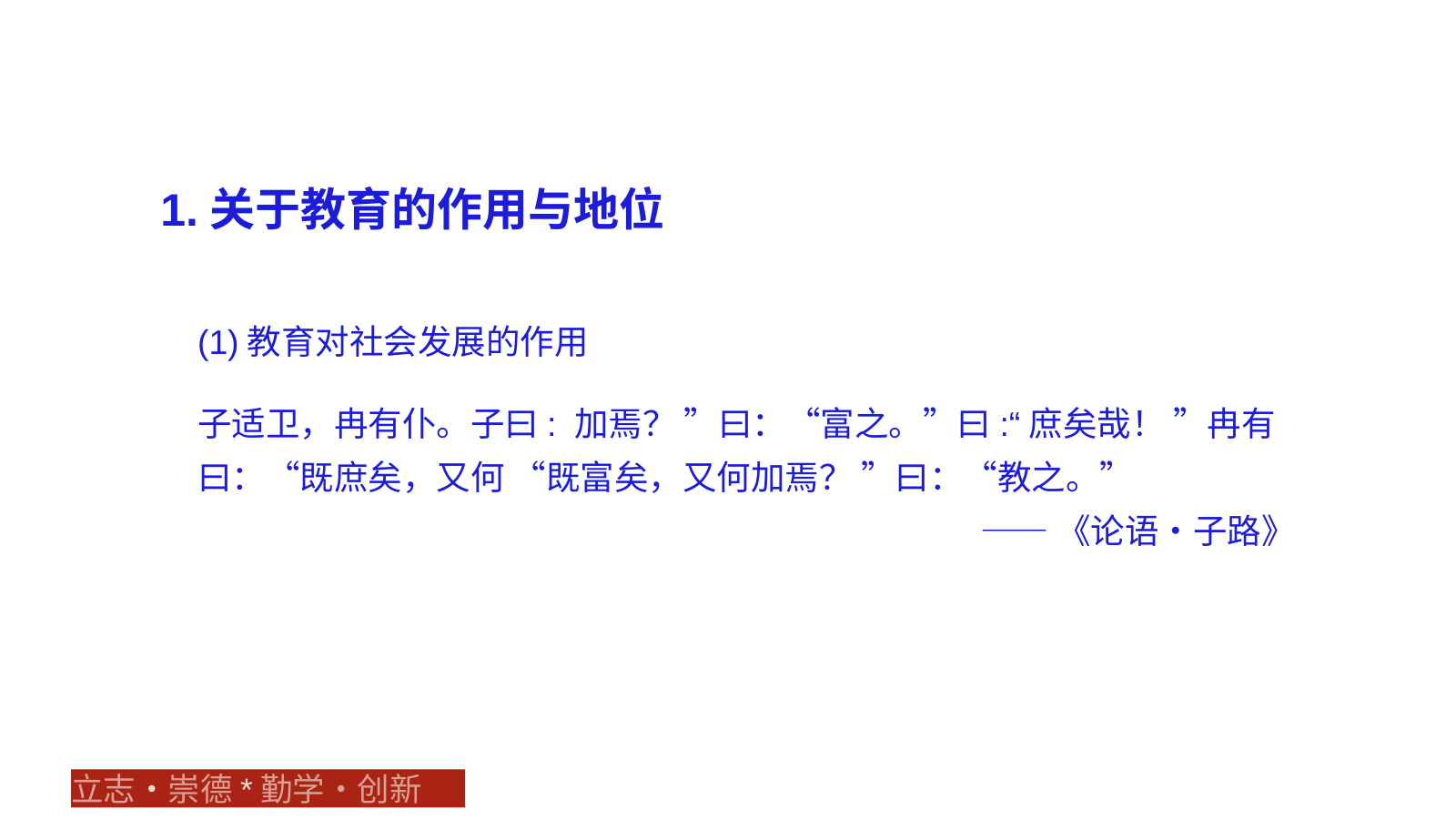

1.关于教育的作用与地位
(1)教育对社会发展的作用
子适卫，冉有仆。子曰: 加焉？ ”曰：“富之。”曰:“庶矣哉！ ”冉有曰：“既庶矣，又何 “既富矣，又何加焉？ ”曰：“教之。”
——《论语•子路》

立志•崇德*勤学•创新